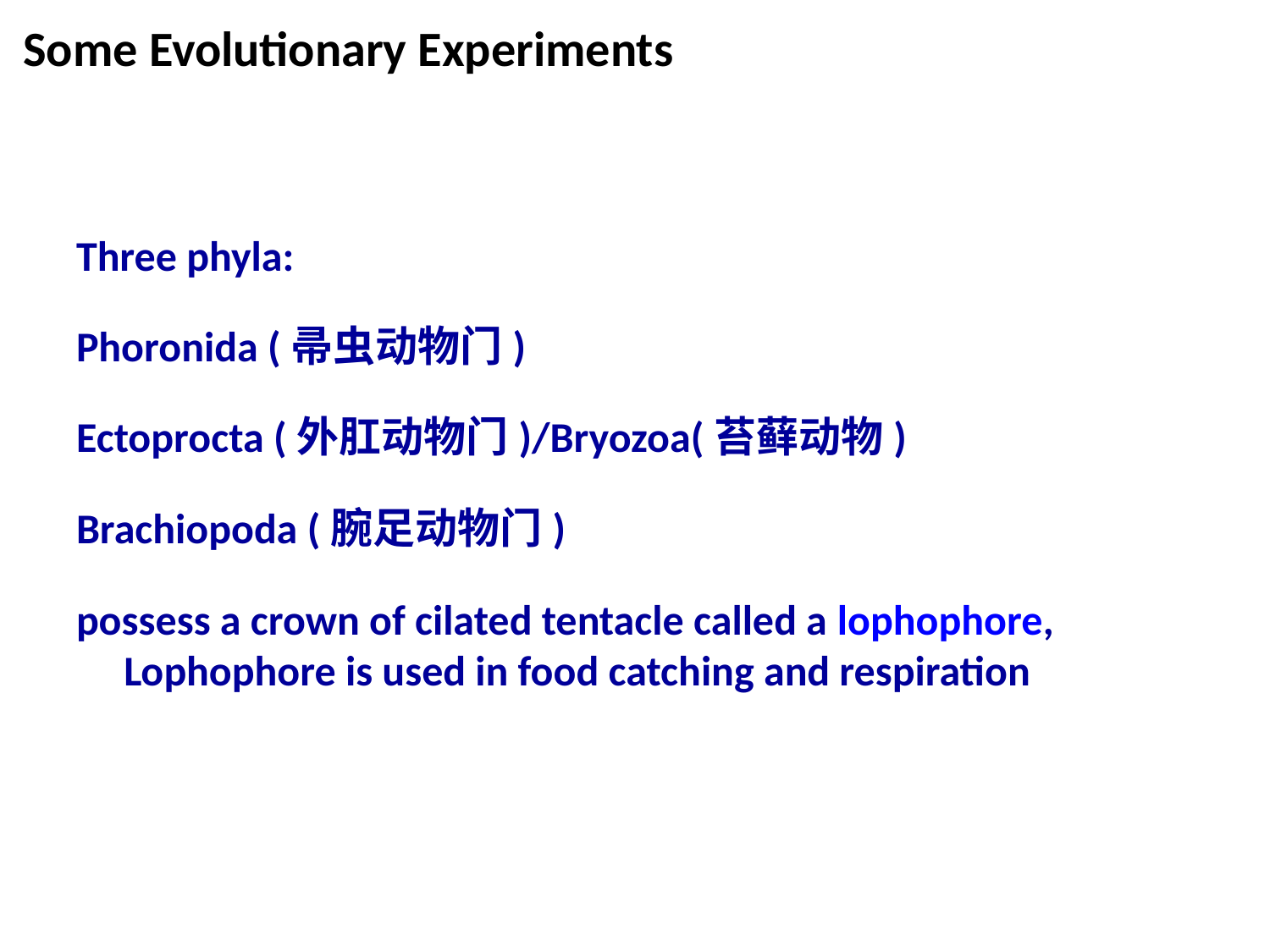

# Some Evolutionary Experiments
Three phyla:
Phoronida (帚虫动物门)
Ectoprocta (外肛动物门)/Bryozoa(苔藓动物)
Brachiopoda (腕足动物门)
possess a crown of cilated tentacle called a lophophore, Lophophore is used in food catching and respiration